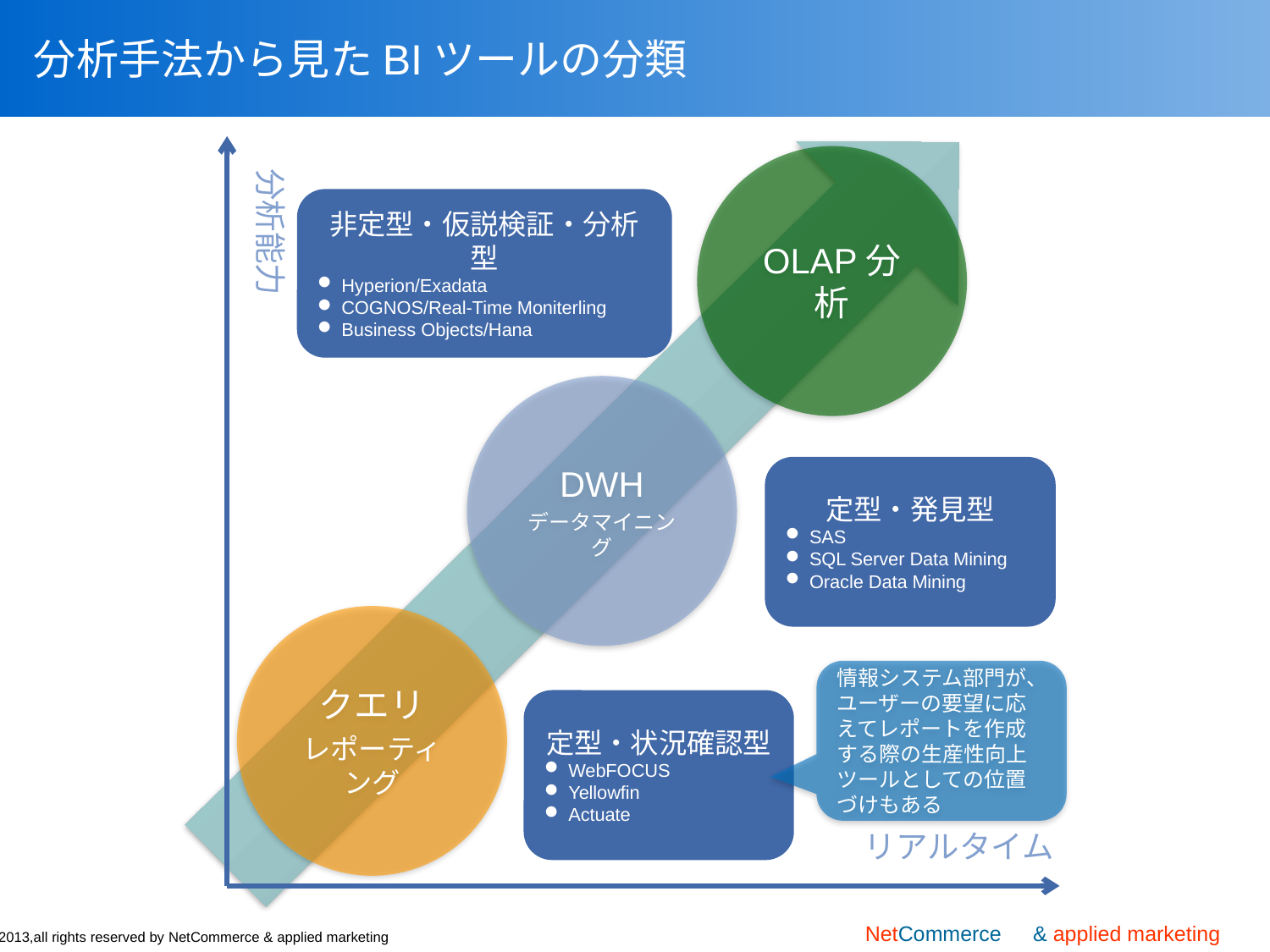

# 分析手法から見たBIツールの分類
OLAP分析
分析能力
非定型・仮説検証・分析型
Hyperion/Exadata
COGNOS/Real-Time Moniterling
Business Objects/Hana
DWH
データマイニング

定型・発見型
SAS
SQL Server Data Mining
Oracle Data Mining
クエリ
レポーティング
情報システム部門が、ユーザーの要望に応えてレポートを作成する際の生産性向上ツールとしての位置づけもある
定型・状況確認型
WebFOCUS
Yellowfin
Actuate
リアルタイム